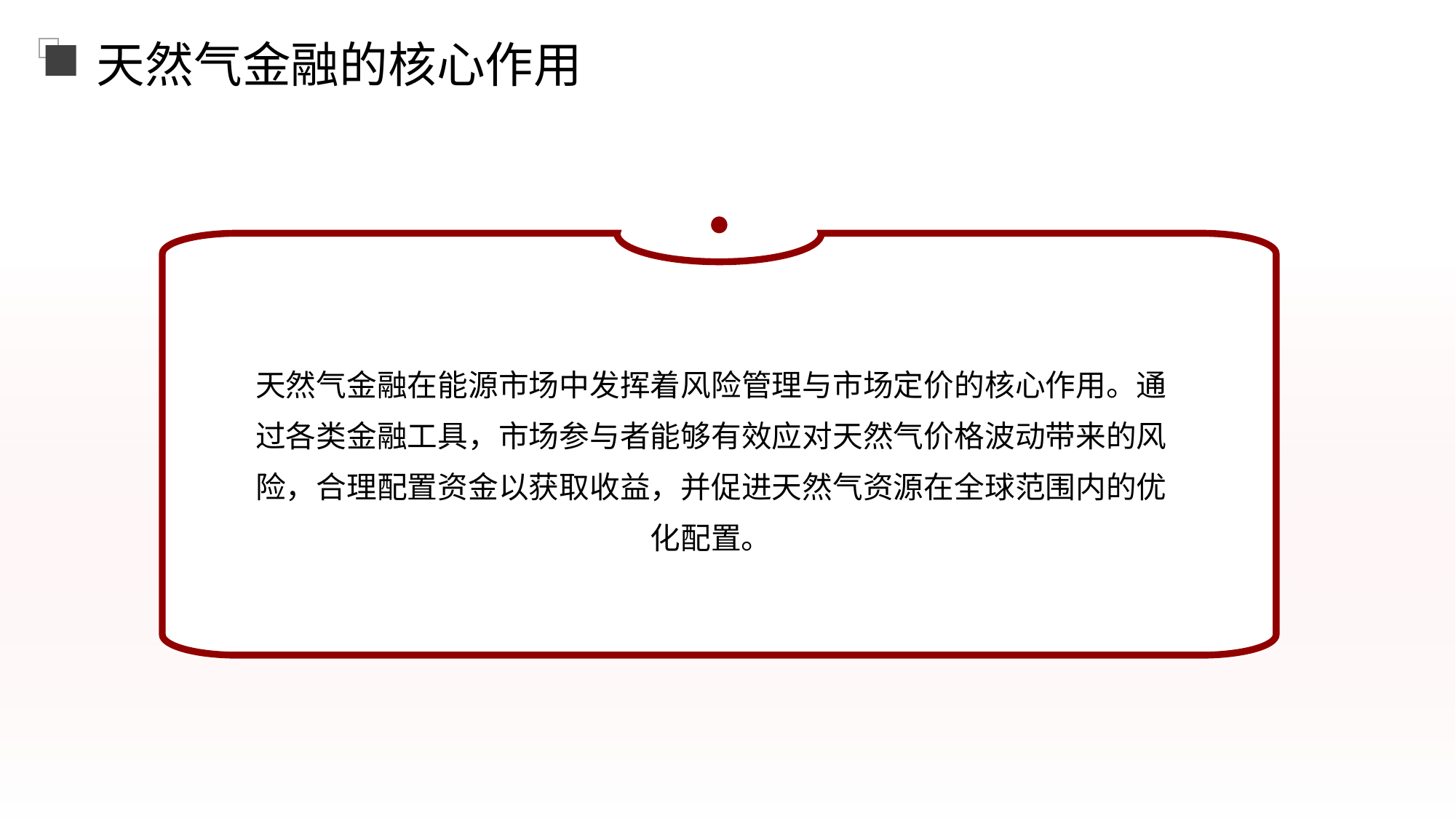

天然气金融的核心作用

天然气金融在能源市场中发挥着风险管理与市场定价的核心作用。通过各类金融工具，市场参与者能够有效应对天然气价格波动带来的风险，合理配置资金以获取收益，并促进天然气资源在全球范围内的优化配置。